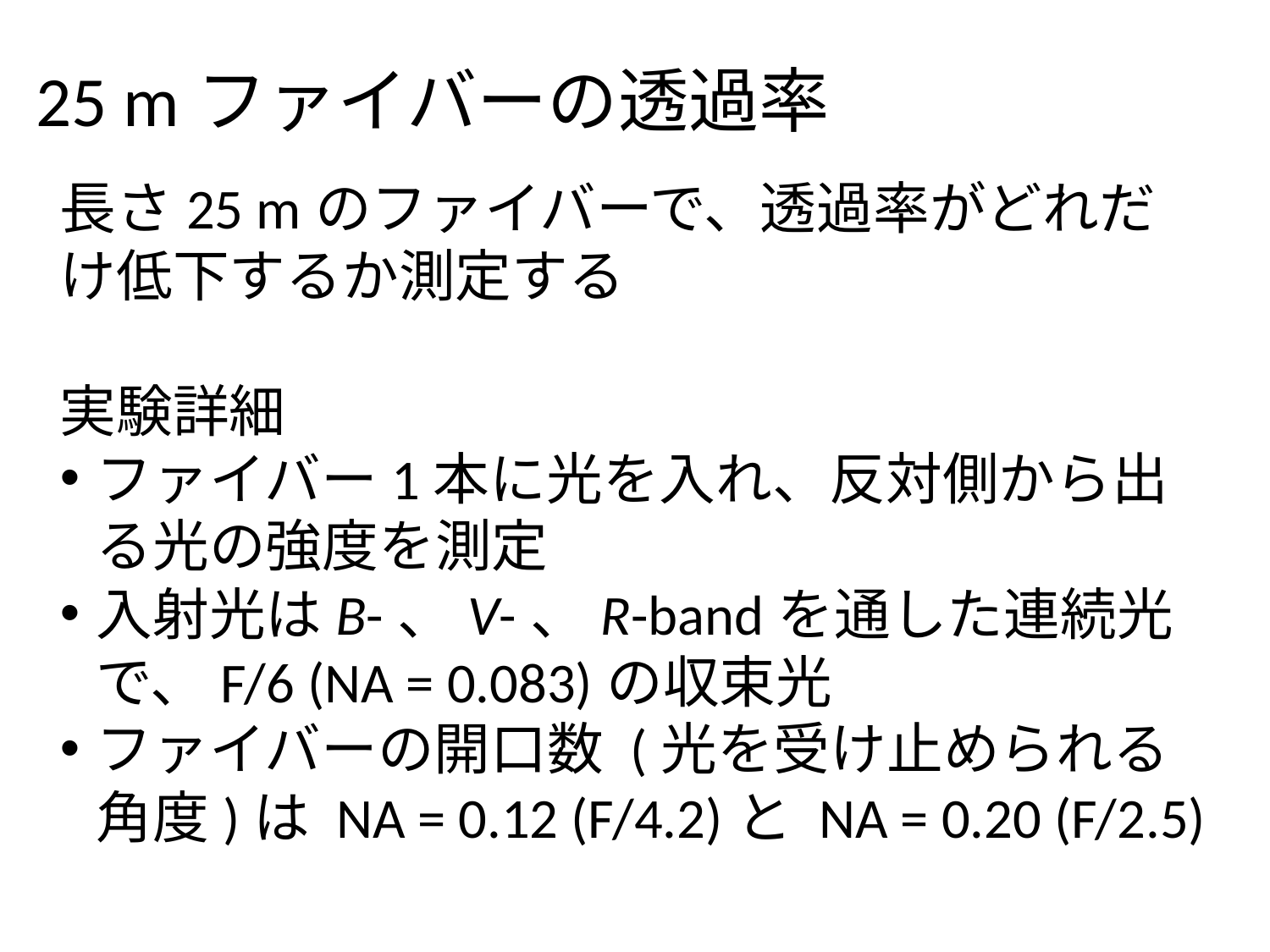

25 mファイバーの透過率
長さ25 mのファイバーで、透過率がどれだけ低下するか測定する

実験詳細
ファイバー1本に光を入れ、反対側から出る光の強度を測定
入射光はB-、V-、R-bandを通した連続光で、F/6 (NA = 0.083)の収束光
ファイバーの開口数 (光を受け止められる角度)は NA = 0.12 (F/4.2)と NA = 0.20 (F/2.5)